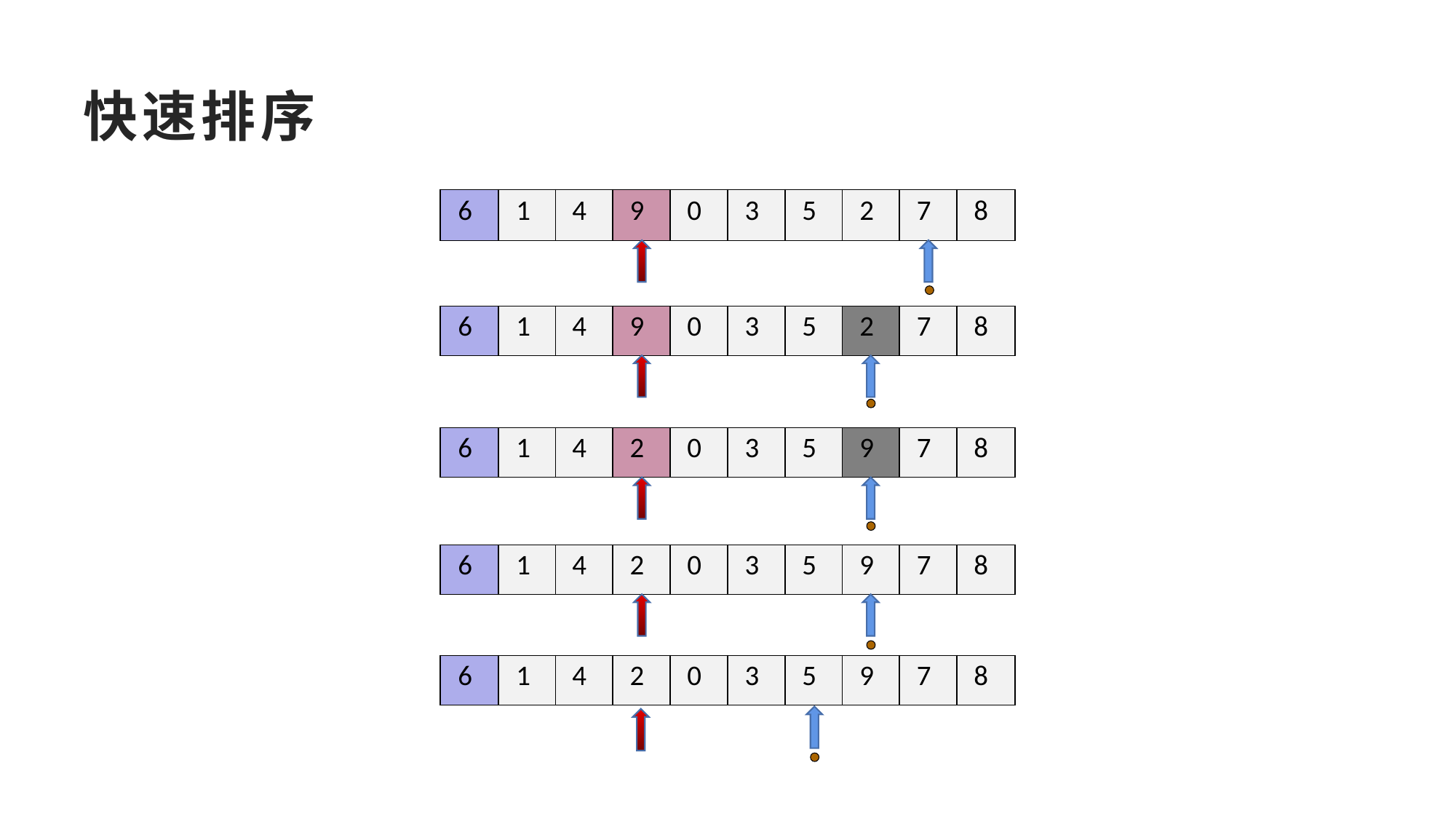

# 快速排序
| 6 | 1 | 4 | 9 | 0 | 3 | 5 | 2 | 7 | 8 |
| --- | --- | --- | --- | --- | --- | --- | --- | --- | --- |

| 6 | 1 | 4 | 9 | 0 | 3 | 5 | 2 | 7 | 8 |
| --- | --- | --- | --- | --- | --- | --- | --- | --- | --- |

| 6 | 1 | 4 | 2 | 0 | 3 | 5 | 9 | 7 | 8 |
| --- | --- | --- | --- | --- | --- | --- | --- | --- | --- |

| 6 | 1 | 4 | 2 | 0 | 3 | 5 | 9 | 7 | 8 |
| --- | --- | --- | --- | --- | --- | --- | --- | --- | --- |

| 6 | 1 | 4 | 2 | 0 | 3 | 5 | 9 | 7 | 8 |
| --- | --- | --- | --- | --- | --- | --- | --- | --- | --- |